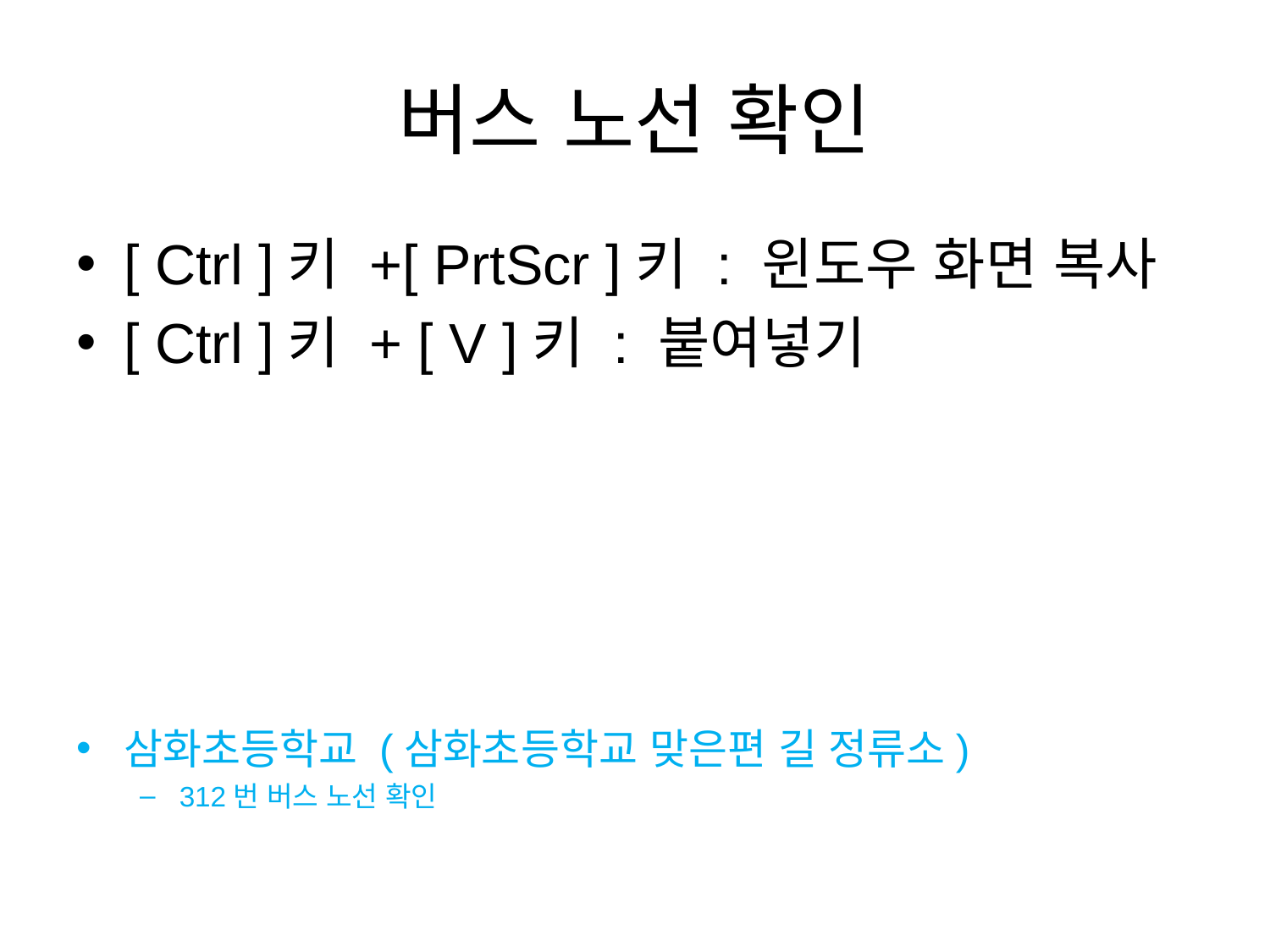

# 버스 노선 확인
[ Ctrl ]키 +[ PrtScr ]키 : 윈도우 화면 복사
[ Ctrl ]키 + [ V ]키 : 붙여넣기

삼화초등학교 (삼화초등학교 맞은편 길 정류소)
312번 버스 노선 확인